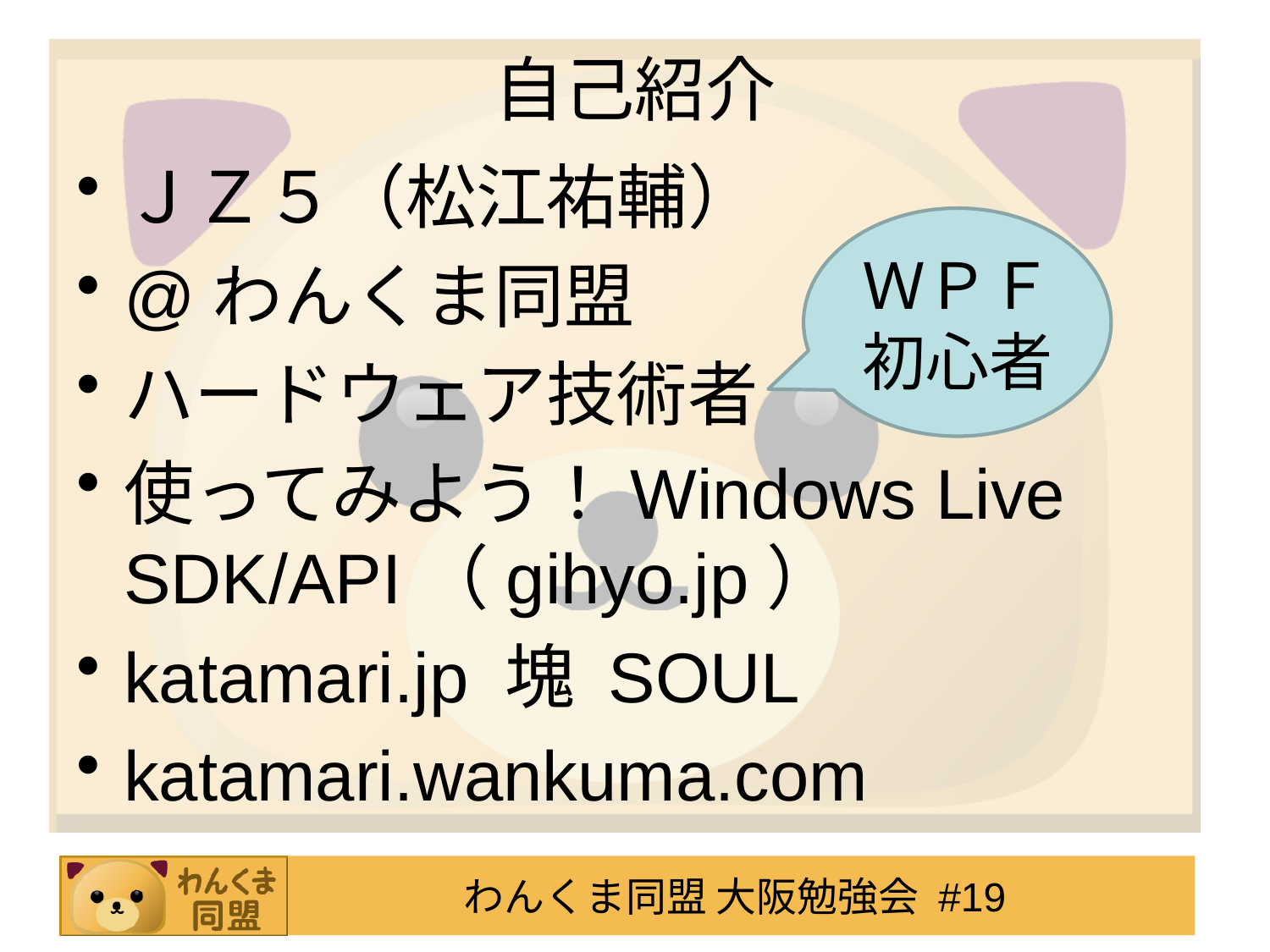

# 自己紹介
ＪＺ５（松江祐輔）
@わんくま同盟
ハードウェア技術者
使ってみよう！Windows Live SDK/API（gihyo.jp）
katamari.jp 塊 SOUL
katamari.wankuma.com

ＷＰＦ初心者